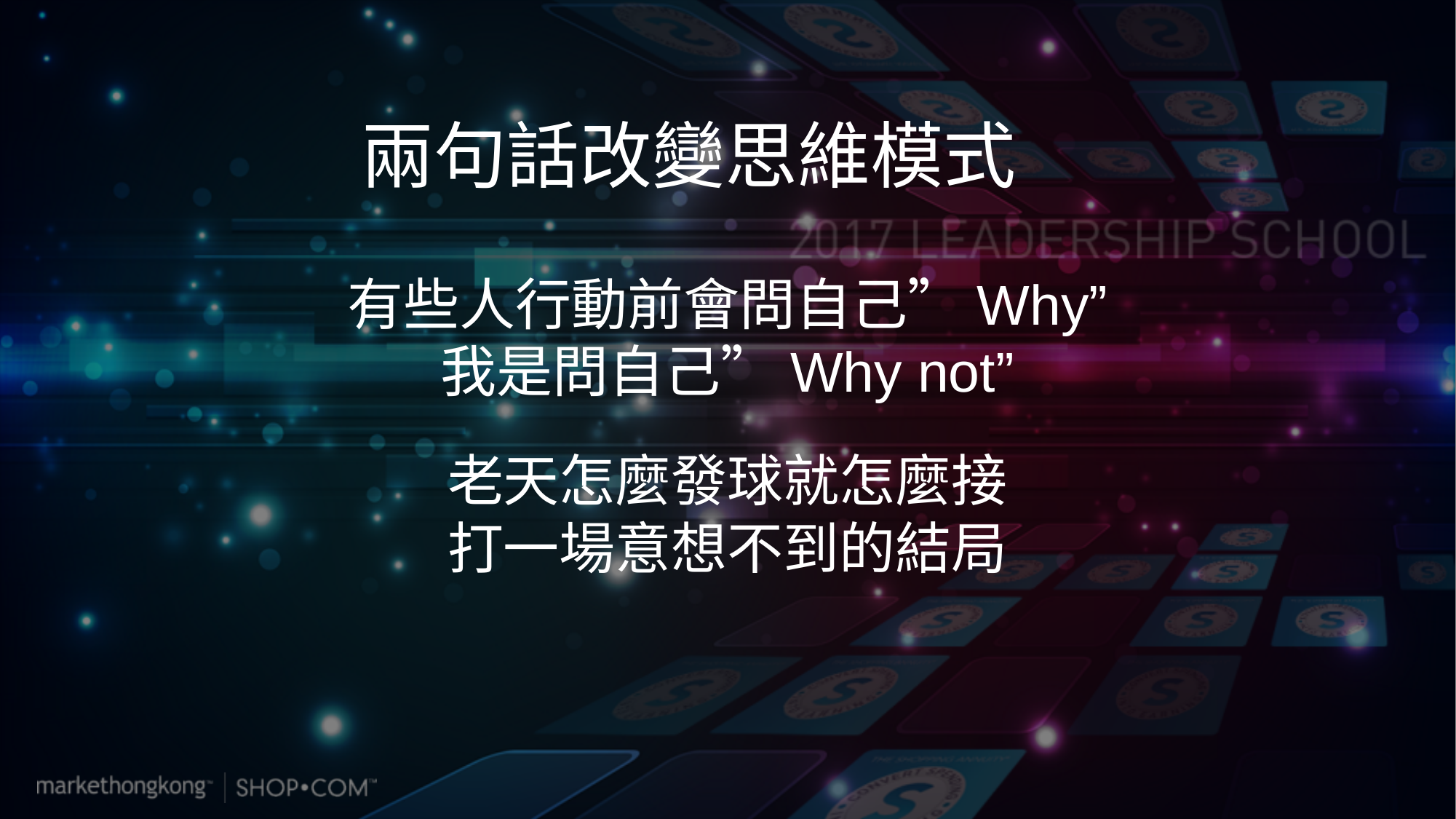

兩句話改變思維模式

有些人行動前會問自己”Why”
我是問自己”Why not”
老天怎麼發球就怎麼接
打一場意想不到的結局